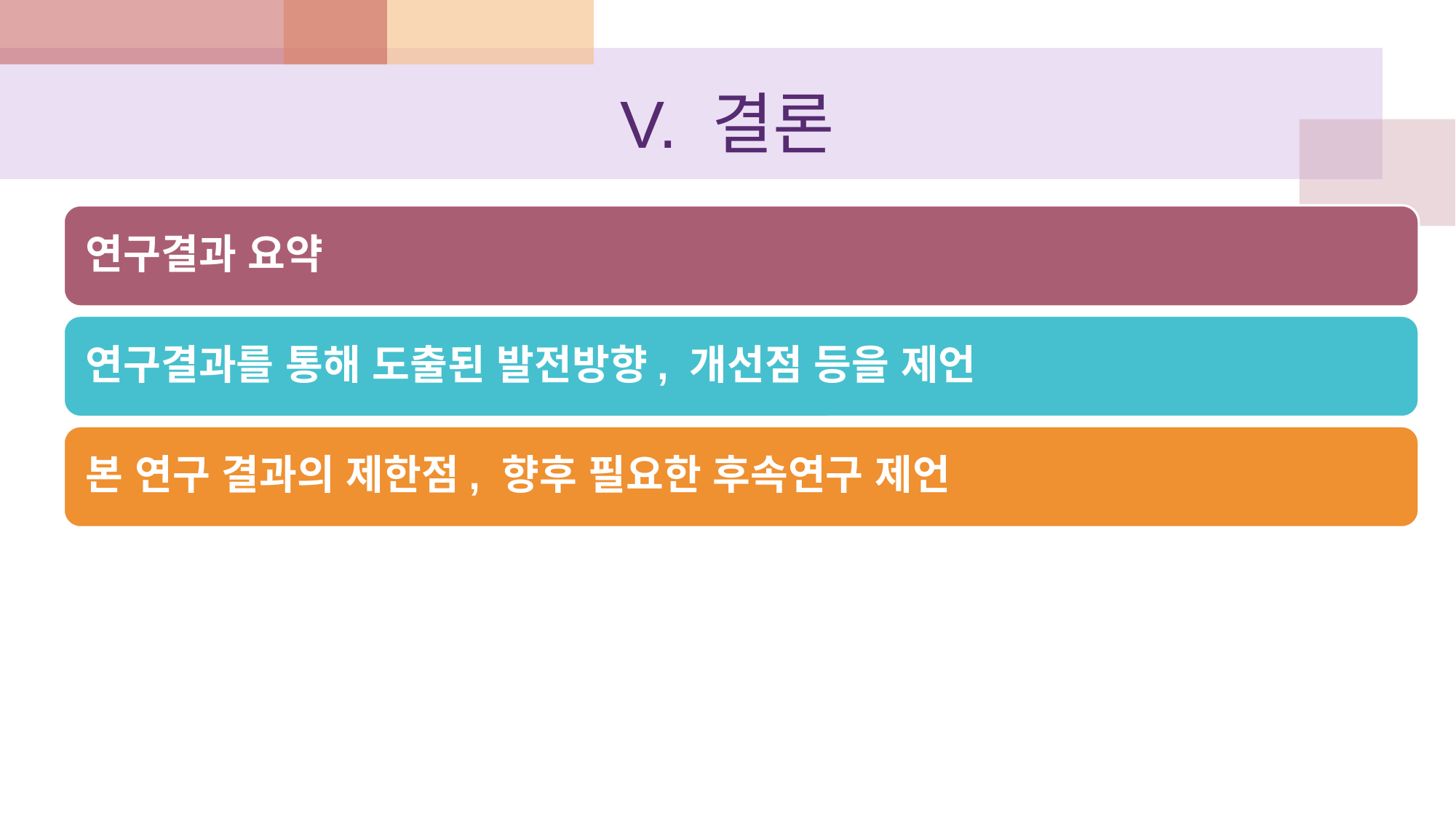

# V. 결론
연구결과 요약
연구결과를 통해 도출된 발전방향, 개선점 등을 제언
본 연구 결과의 제한점, 향후 필요한 후속연구 제언